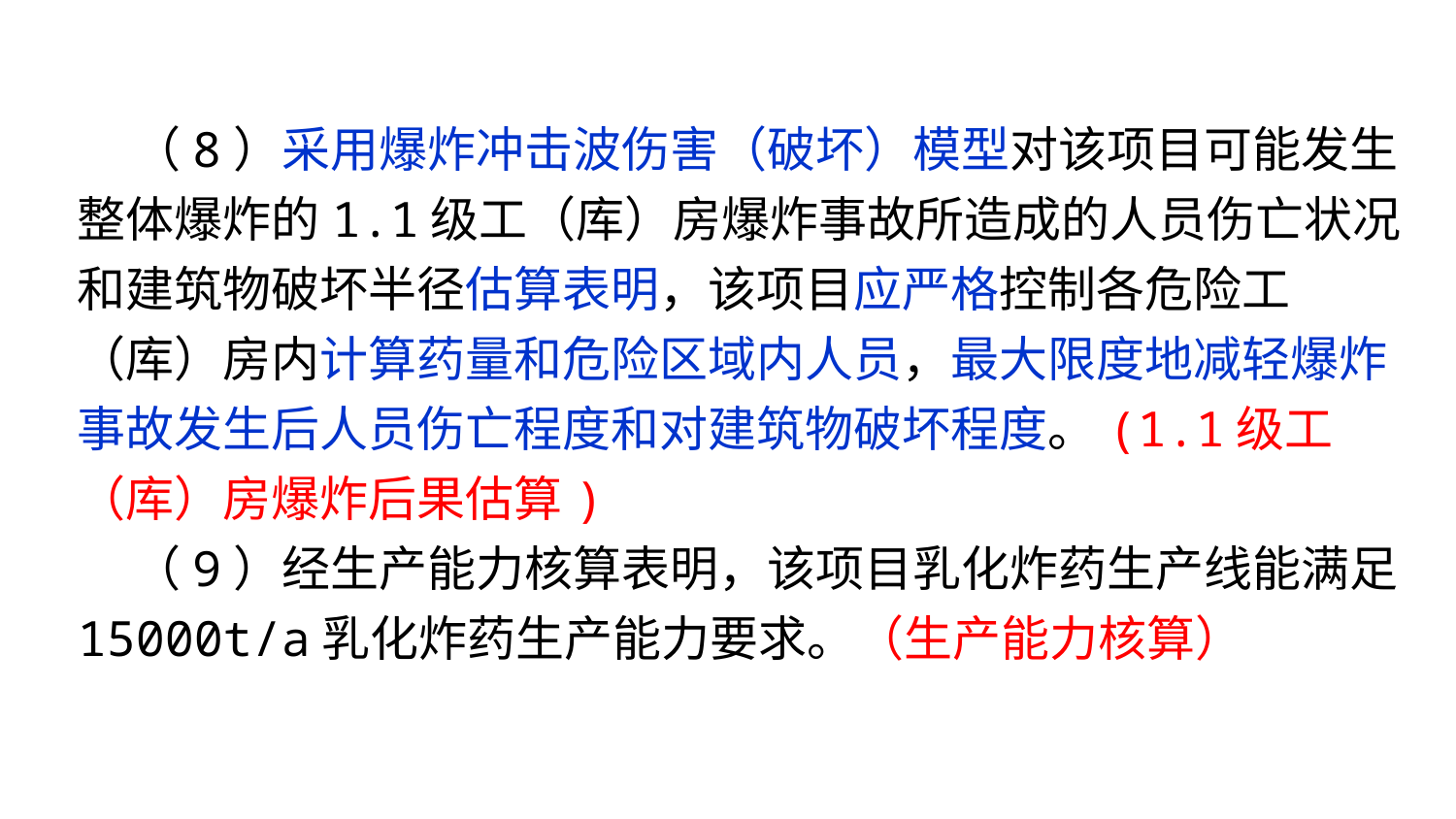

（8）采用爆炸冲击波伤害（破坏）模型对该项目可能发生整体爆炸的1.1级工（库）房爆炸事故所造成的人员伤亡状况和建筑物破坏半径估算表明，该项目应严格控制各危险工（库）房内计算药量和危险区域内人员，最大限度地减轻爆炸事故发生后人员伤亡程度和对建筑物破坏程度。(1.1级工（库）房爆炸后果估算)
（9）经生产能力核算表明，该项目乳化炸药生产线能满足15000t/a乳化炸药生产能力要求。（生产能力核算）